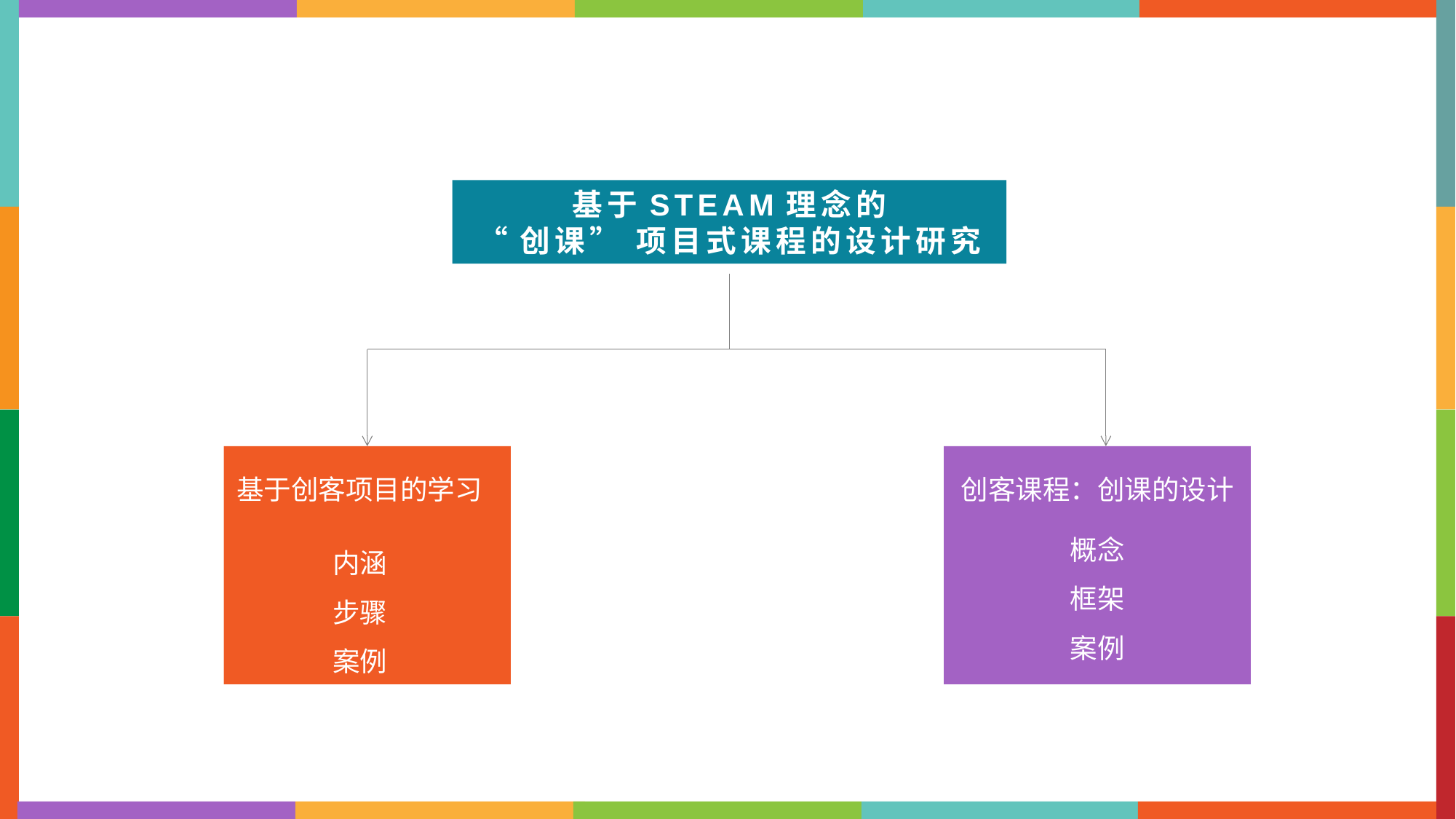

基于STEAM理念的
“创课” 项目式课程的设计研究

基于创客项目的学习

创客课程：创课的设计
概念
框架
案例
内涵
步骤
案例